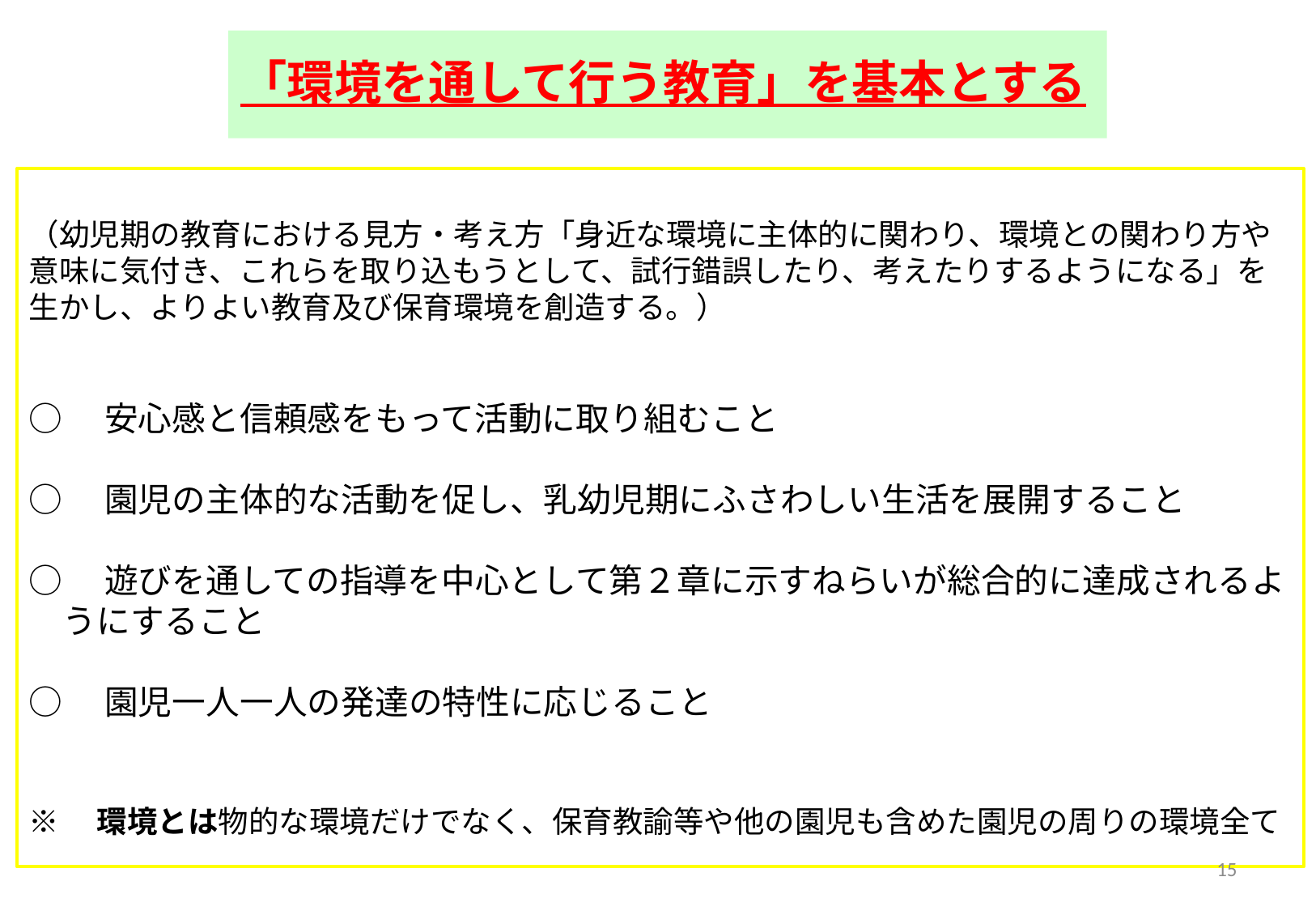

「環境を通して行う教育」を基本とする

（幼児期の教育における見方・考え方「身近な環境に主体的に関わり、環境との関わり方や意味に気付き、これらを取り込もうとして、試行錯誤したり、考えたりするようになる」を生かし、よりよい教育及び保育環境を創造する。）

○　安心感と信頼感をもって活動に取り組むこと

○　園児の主体的な活動を促し、乳幼児期にふさわしい生活を展開すること

○　遊びを通しての指導を中心として第２章に示すねらいが総合的に達成されるよ
　うにすること

○　園児一人一人の発達の特性に応じること

※　環境とは物的な環境だけでなく、保育教諭等や他の園児も含めた園児の周りの環境全て
15